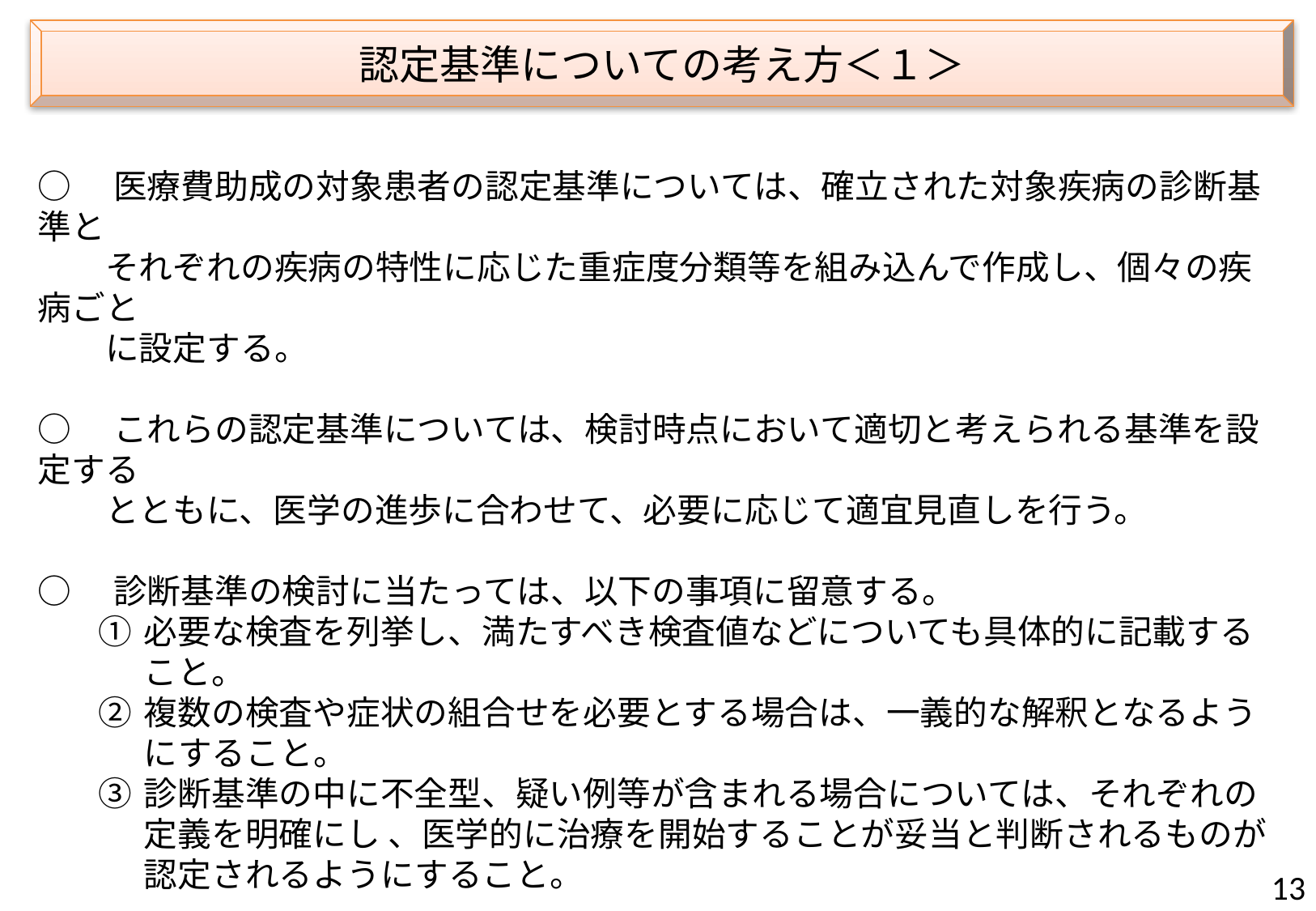

認定基準についての考え方＜１＞
○　医療費助成の対象患者の認定基準については、確立された対象疾病の診断基準と
　　それぞれの疾病の特性に応じた重症度分類等を組み込んで作成し、個々の疾病ごと
　　に設定する。

○　これらの認定基準については、検討時点において適切と考えられる基準を設定する
　　とともに、医学の進歩に合わせて、必要に応じて適宜見直しを行う。

○　診断基準の検討に当たっては、以下の事項に留意する。
必要な検査を列挙し、満たすべき検査値などについても具体的に記載すること。
複数の検査や症状の組合せを必要とする場合は、一義的な解釈となるようにすること。
診断基準の中に不全型、疑い例等が含まれる場合については、それぞれの定義を明確にし 、医学的に治療を開始することが妥当と判断されるものが認定されるようにすること。

13